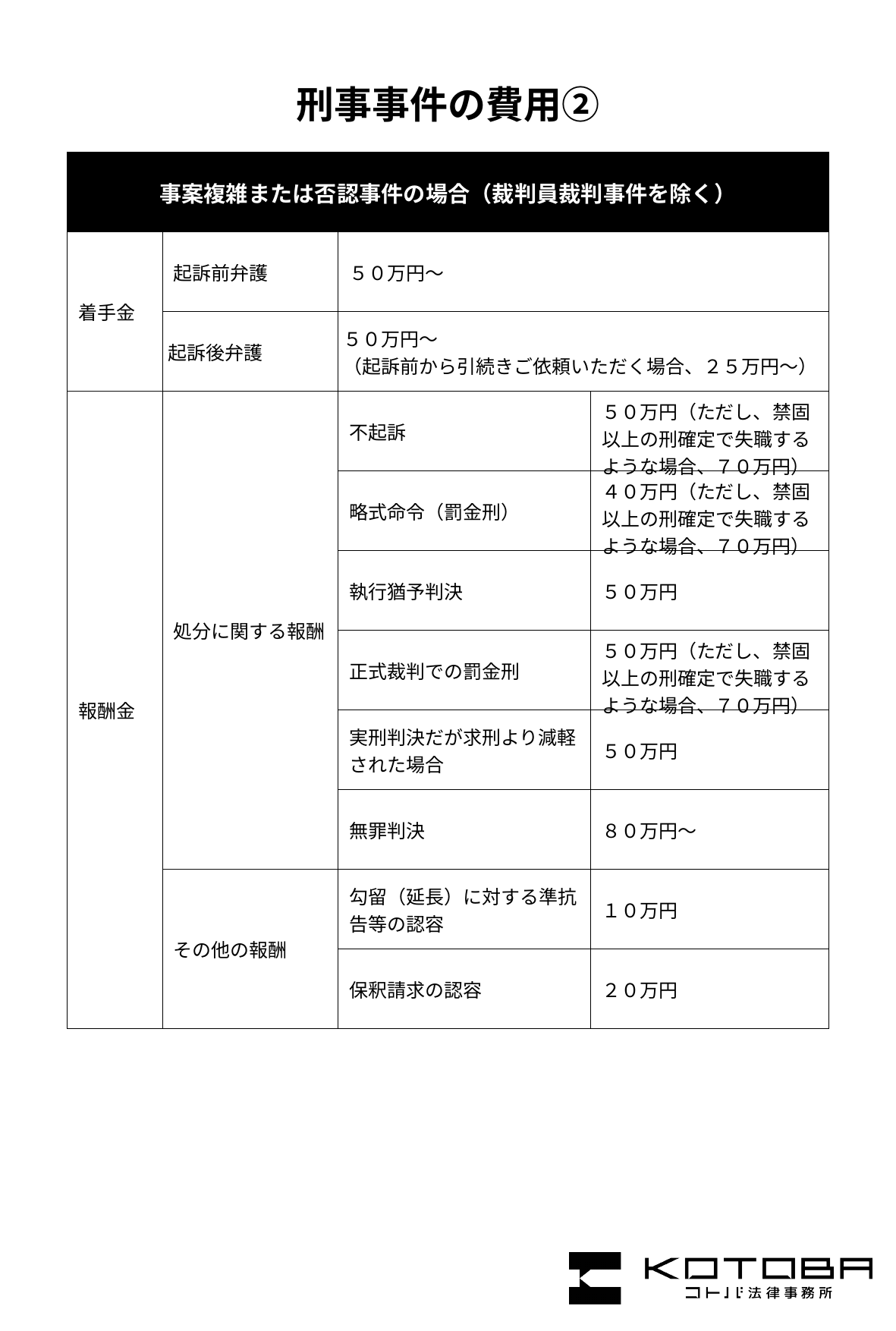

刑事事件の費用②
| 事案複雑または否認事件の場合（裁判員裁判事件を除く） |  |  |  |
| --- | --- | --- | --- |
| 着手金 | 起訴前弁護 | ５０万円～ |  |
|  | 起訴後弁護 | ５０万円～ （起訴前から引続きご依頼いただく場合、２５万円～） |  |
| 報酬金 | 処分に関する報酬 | 不起訴 | ５０万円（ただし、禁固以上の刑確定で失職するような場合、７０万円） |
|  |  | 略式命令（罰金刑） | ４０万円（ただし、禁固以上の刑確定で失職するような場合、７０万円） |
|  |  | 執行猶予判決 | ５０万円 |
|  |  | 正式裁判での罰金刑 | ５０万円（ただし、禁固以上の刑確定で失職するような場合、７０万円） |
|  |  | 実刑判決だが求刑より減軽された場合 | ５０万円​ |
|  |  | 無罪判決 | ８０万円～ |
|  | その他の報酬 | 勾留（延長）に対する準抗告等の認容 | １０万円 |
|  |  | 保釈請求の認容 | ２０万円 |